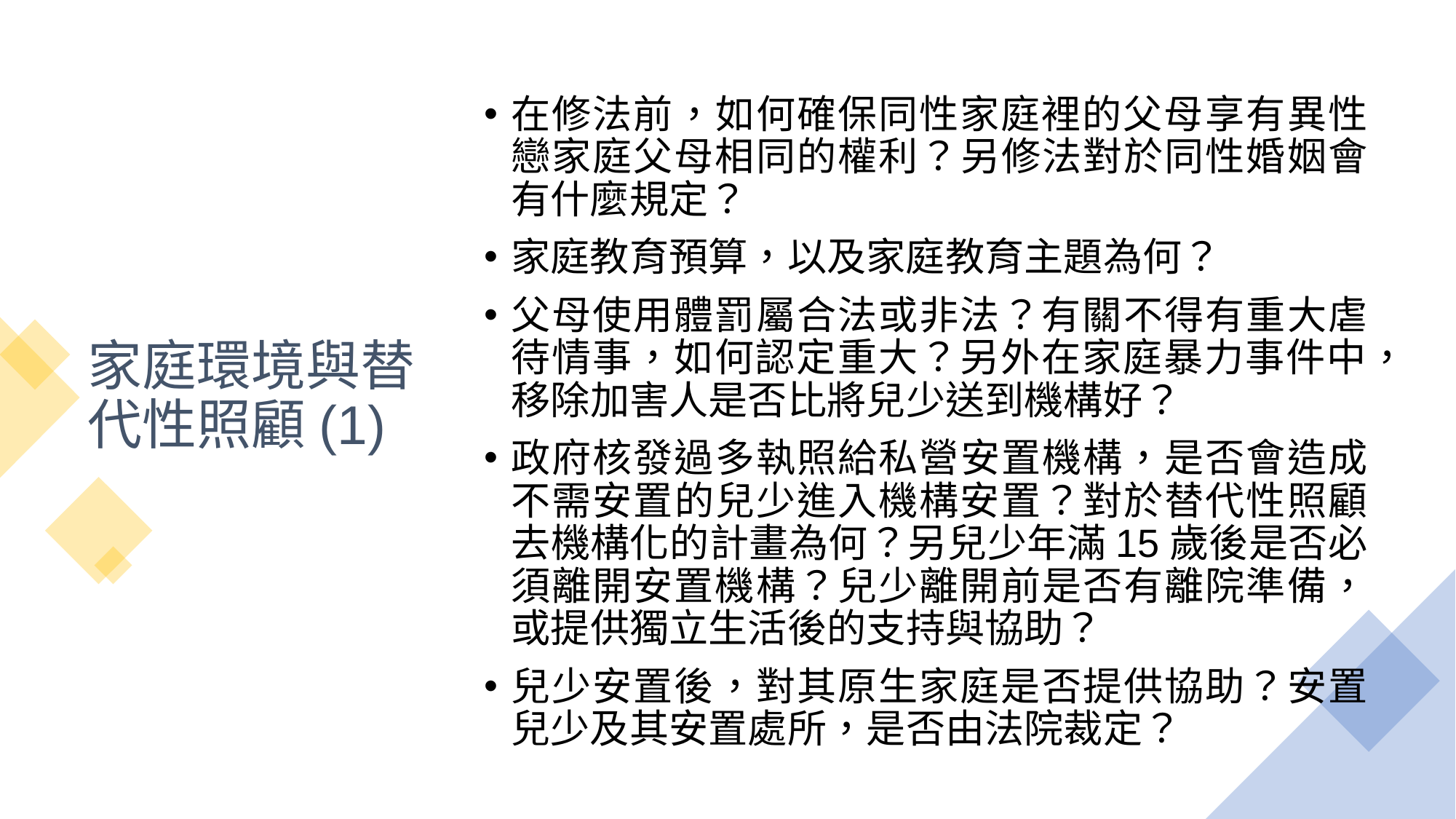

# 家庭環境與替代性照顧(1)
在修法前，如何確保同性家庭裡的父母享有異性戀家庭父母相同的權利？另修法對於同性婚姻會有什麼規定？
家庭教育預算，以及家庭教育主題為何？
父母使用體罰屬合法或非法？有關不得有重大虐待情事，如何認定重大？另外在家庭暴力事件中，移除加害人是否比將兒少送到機構好？
政府核發過多執照給私營安置機構，是否會造成不需安置的兒少進入機構安置？對於替代性照顧去機構化的計畫為何？另兒少年滿15歲後是否必須離開安置機構？兒少離開前是否有離院準備，或提供獨立生活後的支持與協助？
兒少安置後，對其原生家庭是否提供協助？安置兒少及其安置處所，是否由法院裁定？